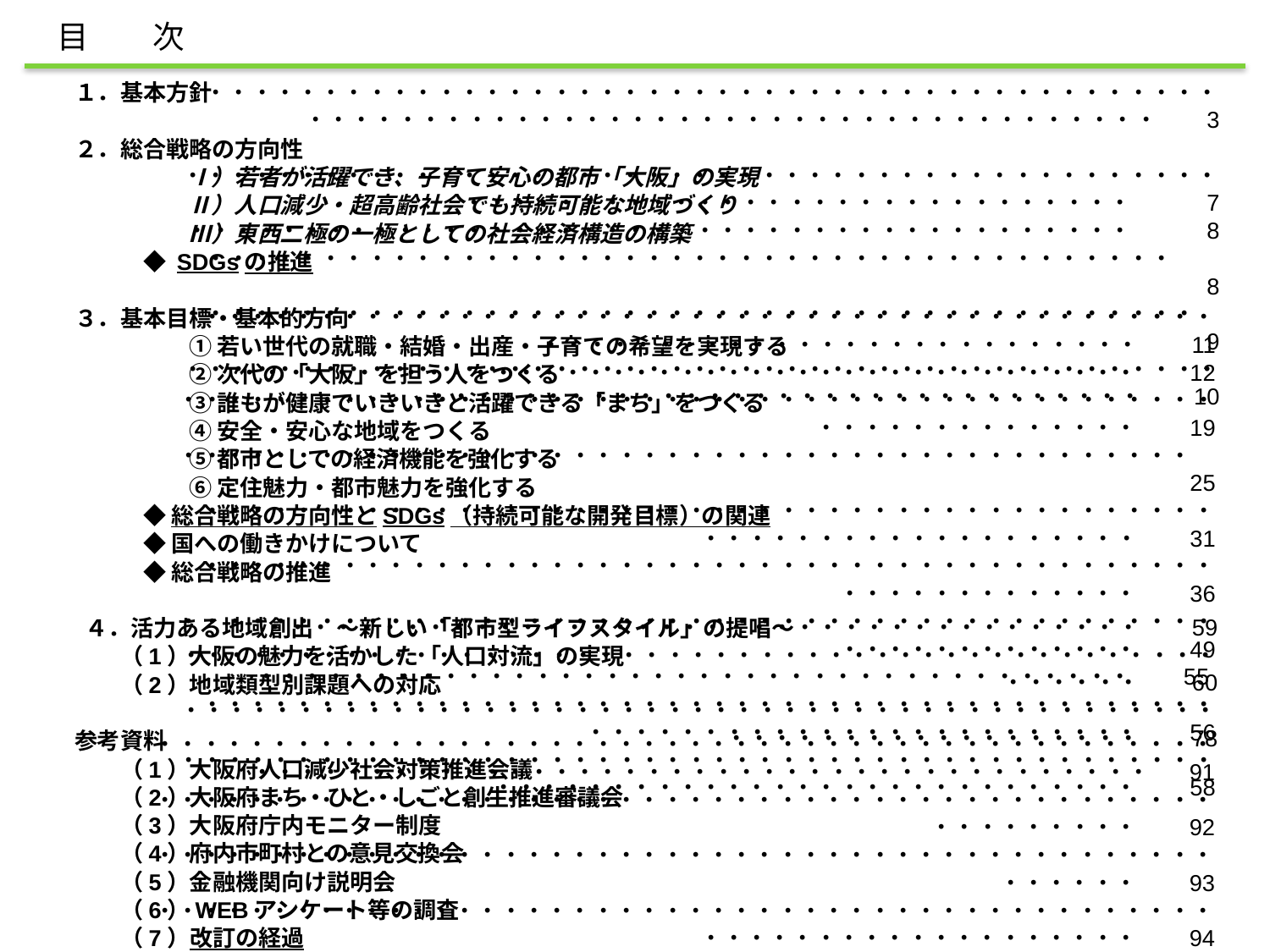

目　　次
１．基本方針

２．総合戦略の方向性
　　　　　Ⅰ）若者が活躍でき、子育て安心の都市「大阪」の実現
　　　　　Ⅱ）人口減少・超高齢社会でも持続可能な地域づくり
　　　　　Ⅲ）東西二極の一極としての社会経済構造の構築
　　　◆ SDGsの推進

３．基本目標・基本的方向
　　　　　① 若い世代の就職・結婚・出産・子育ての希望を実現する
　　　　　② 次代の「大阪」を担う人をつくる
　　　　　③ 誰もが健康でいきいきと活躍できる「まち」をつくる
　　　　　④ 安全・安心な地域をつくる
　　　　　⑤ 都市としての経済機能を強化する
　　　　　⑥ 定住魅力・都市魅力を強化する
　　　◆ 総合戦略の方向性とSDGs（持続可能な開発目標）の関連
　　　◆ 国への働きかけについて
　　　◆ 総合戦略の推進

 ４．活力ある地域創出　～新しい「都市型ライフスタイル」の提唱～
　　（1）大阪の魅力を活かした「人口対流」の実現
　　（2）地域類型別課題への対応

参考資料
　　（1）大阪府人口減少社会対策推進会議
　　（2）大阪府まち・ひと・しごと創生推進審議会
　　（3）大阪府庁内モニター制度
　　（4）府内市町村との意見交換会
　　（5）金融機関向け説明会
　　（6）WEBアンケート等の調査
　　（7）改訂の経過

　・・・・・・・・・・・・・・・・・・・・・・・・・・・・・・・・・・・・・・・・・・・・・・・・・・・・・・・・・・・・・・・・・・・・・・・・・・・・・・・・・  　  3

・・・・・・・・・・・・・・・・・・・・・・・・・・・・・・・・・・・・・・・・・・・・・・・・・・・・・・・・・・・・・・・・・・・・・・・・・・　　　7
・・・・・・・・・・・・・・・・・・・・・・・・・・・・・・・・・・・・・・・・・　　　8
　・・・・・・・・・・・・・・・・・・・・・・・・・・・・・・・・・・・・・・・・・・　　　8
・・・・・・・・・・・・・・・・・・・・・・・・・・・・・・・・・・・・・・・・・・・・　　　9
・・・・・・・・・・・・・・・・・・・・・・・・・・・・・・・・・・・・・・・・・・・・・・・・・・・・・・・・・・・・・・・・・・・・・・・・・・・・　　10

　・・・・・・・・・・・・・・・・・・・・・・・・・・・・・・・・・・・・・・・・・・・・・・・・・・・・・・・・・・・・・・・・・・・・・・　　11
・・・・・・・・・・・・・・・・・・・・・・・・・・・・・・・・・・・・・・・　　12
・・・・・・・・・・・・・・・・・・・・・・・・・・・・・・・・・・・・・・・・・・・・・・・・・・・・・・・・・・・　　19
・・・・・・・・・・・・・・・・・・・・・・・・・・・・・・・・・・・・・・・・・・・・　　25
　・・・・・・・・・・・・・・・・・・・・・・・・・・・・・・・・・・・・・・・・・・・・・・・・・・・・・・・・・・・・・・・　　31
　・・・・・・・・・・・・・・・・・・・・・・・・・・・・・・・・・・・・・・・・・・・・・・・・・・・・・・・・・　　36
・・・・・・・・・・・・・・・・・・・・・・・・・・・・・・・・・・・・・・・・・・・・・・・・・・・・・・・・・・　　49
・・・・・・・・・・・・・・・・・・・・・・・・・・・・・・・・・・・・・・　　55
　・・・・・・・・・・・・・・・・・・・・・・・・・・・・・・・・・・・・・・・・・・・・・・・・・・・・・・・・・・・・・・・・・・・・　　56
・・・・・・・・・・・・・・・・・・・・・・・・・・・・・・・・・・・・・・・・・・・・・・・・・・・・・・・・・・・・・・・・・・・・・・・・・　　58

・・・・・・・・・・・・・・・・・・・・・・・・・・・・・・・・・・・・・・　　59
・・・・・・・・・・・・・・・・・・・・・・・・・・・・・・・・・・・・・・・・・・・・・・・・・・・　　60
・・・・・・・・・・・・・・・・・・・・・・・・・・・・・・・・・・・・・・・・・・・・・・・・・・・・・・・・・・・・・・・　　78

・・・・・・・・・・・・・・・・・・・・・・・・・・・・・・・・・・・・・・・・・・・・・・・・・・・・・・・・・・・・・・・・・・・・・・・・・・・・・・・・・・・・・  　91
・・・・・・・・・・・・・・・・・・・・・・・・・・・・・・・・・・・・・・・・・・・・・・・・・・・・・・・　　92
・・・・・・・・・・・・・・・・・・・・・・・・・・・・・・・・・・・・・・・・・・・・・・・・・・・・　　93
・・・・・・・・・・・・・・・・・・・・・・・・・・・・・・・・・・・・・・・・・・・・・・・・・・・・・・・・・・・・・・・・・　　94
・・・・・・・・・・・・・・・・・・・・・・・・・・・・・・・・・・・・・・・・・・・・・・・・・・・・・・・・・・・・・・　　95
・・・・・・・・・・・・・・・・・・・・・・・・・・・・・・・・・・・・・・・・・・・・・・・・・・・・・・・・・・・・・・・・・・・　　95
・・・・・・・・・・・・・・・・・・・・・・・・・・・・・・・・・・・・・・・・・・・・・・・・・・・・・・・・・・・・・・・　　96
・・・・・・・・・・・・・・・・・・・・・・・・・・・・・・・・・・・・・・・・・・・・・・・・・・・・・・・・・・・・・・・・・・・・・・・・・・・　　97